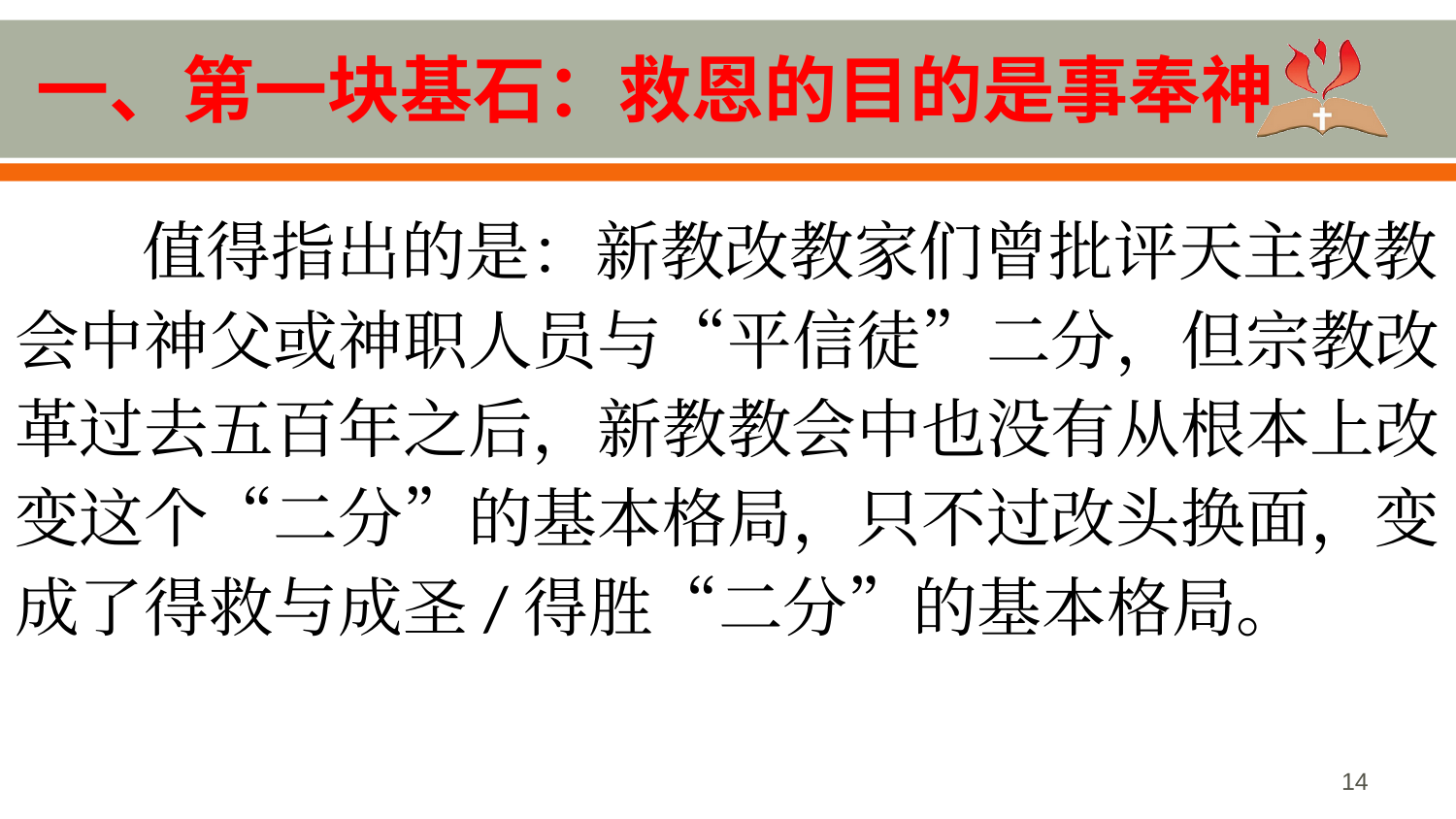

# 一、第一块基石：救恩的目的是事奉神
值得指出的是：新教改教家们曾批评天主教教会中神父或神职人员与“平信徒”二分，但宗教改革过去五百年之后，新教教会中也没有从根本上改变这个“二分”的基本格局，只不过改头换面，变成了得救与成圣/得胜“二分”的基本格局。

14